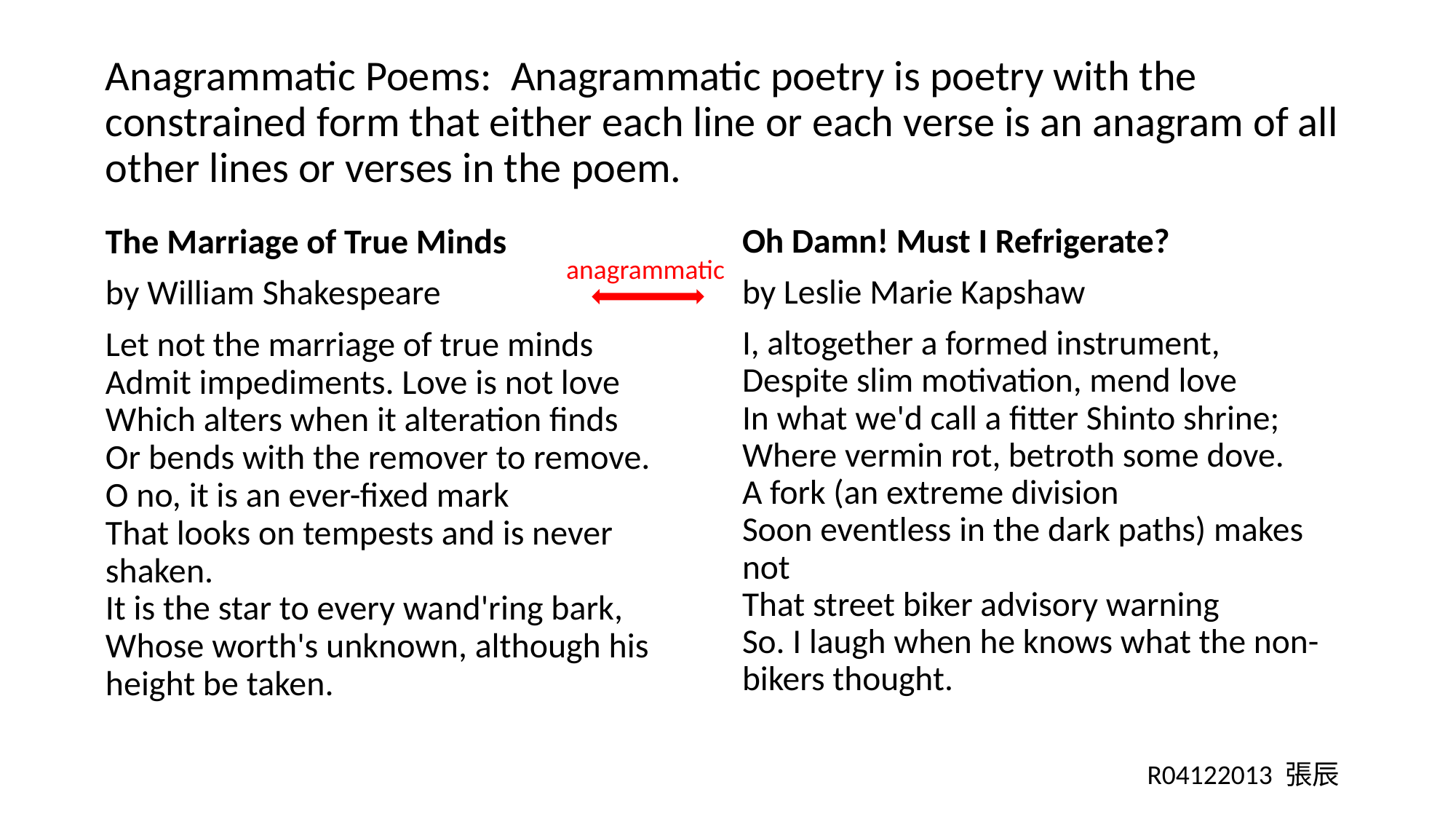

# Anagrammatic Poems:  Anagrammatic poetry is poetry with the constrained form that either each line or each verse is an anagram of all other lines or verses in the poem.
The Marriage of True Minds
by William Shakespeare
Let not the marriage of true minds
Admit impediments. Love is not love 
Which alters when it alteration finds
Or bends with the remover to remove.
O no, it is an ever-fixed mark
That looks on tempests and is never shaken.
It is the star to every wand'ring bark,
Whose worth's unknown, although his height be taken.
Oh Damn! Must I Refrigerate?
by Leslie Marie Kapshaw
I, altogether a formed instrument,
Despite slim motivation, mend love
In what we'd call a fitter Shinto shrine;
Where vermin rot, betroth some dove.
A fork (an extreme division
Soon eventless in the dark paths) makes not
That street biker advisory warning
So. I laugh when he knows what the non-bikers thought.
anagrammatic

R04122013 張辰